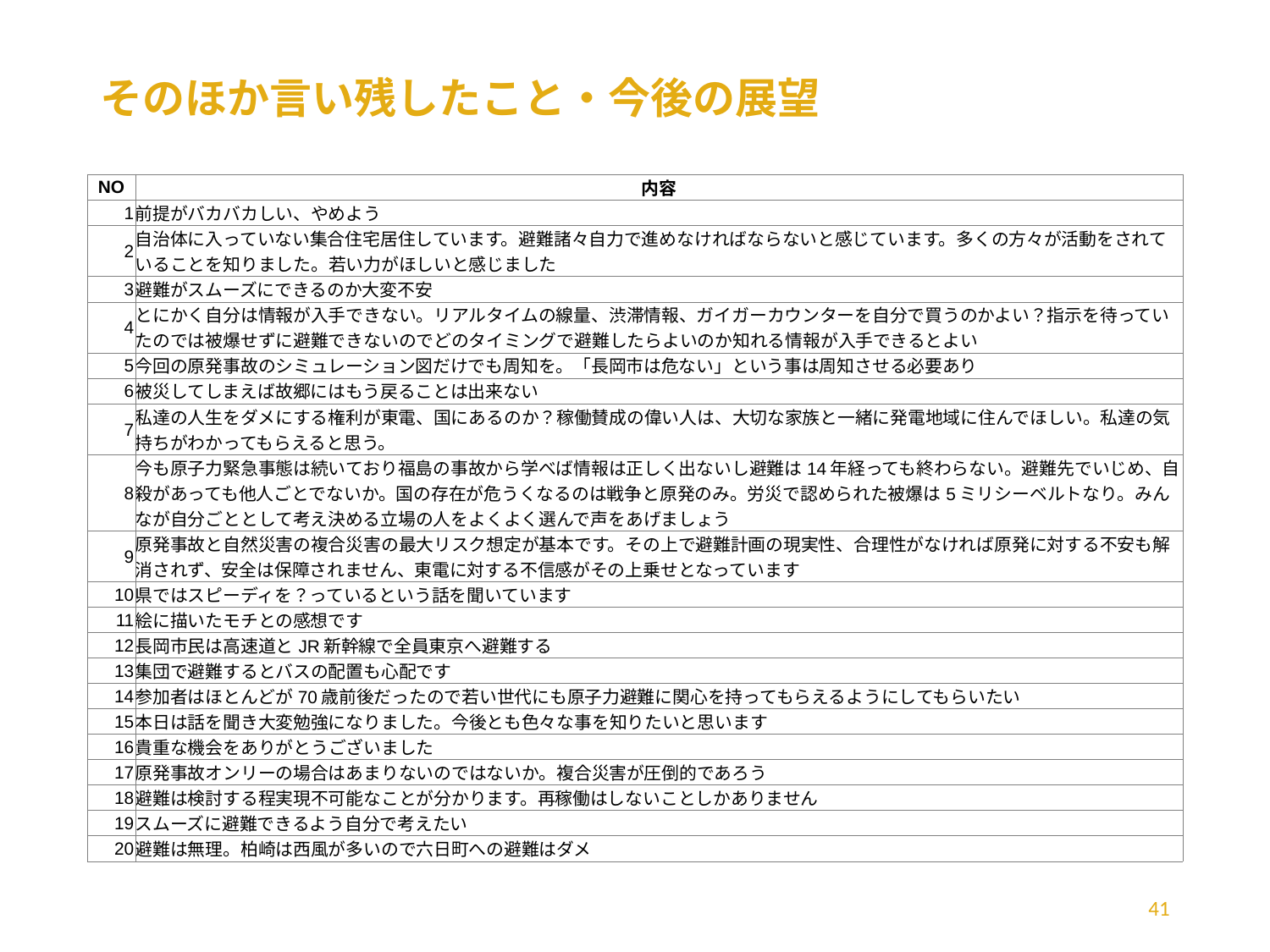

# そのほか言い残したこと・今後の展望
| NO | 内容 |
| --- | --- |
| 1 | 前提がバカバカしい、やめよう |
| 2 | 自治体に入っていない集合住宅居住しています。避難諸々自力で進めなければならないと感じています。多くの方々が活動をされていることを知りました。若い力がほしいと感じました |
| 3 | 避難がスムーズにできるのか大変不安 |
| 4 | とにかく自分は情報が入手できない。リアルタイムの線量、渋滞情報、ガイガーカウンターを自分で買うのかよい？指示を待っていたのでは被爆せずに避難できないのでどのタイミングで避難したらよいのか知れる情報が入手できるとよい |
| 5 | 今回の原発事故のシミュレーション図だけでも周知を。「長岡市は危ない」という事は周知させる必要あり |
| 6 | 被災してしまえば故郷にはもう戻ることは出来ない |
| 7 | 私達の人生をダメにする権利が東電、国にあるのか？稼働賛成の偉い人は、大切な家族と一緒に発電地域に住んでほしい。私達の気持ちがわかってもらえると思う。 |
| 8 | 今も原子力緊急事態は続いており福島の事故から学べば情報は正しく出ないし避難は14年経っても終わらない。避難先でいじめ、自殺があっても他人ごとでないか。国の存在が危うくなるのは戦争と原発のみ。労災で認められた被爆は5ミリシーベルトなり。みんなが自分ごととして考え決める立場の人をよくよく選んで声をあげましょう |
| 9 | 原発事故と自然災害の複合災害の最大リスク想定が基本です。その上で避難計画の現実性、合理性がなければ原発に対する不安も解消されず、安全は保障されません、東電に対する不信感がその上乗せとなっています |
| 10 | 県ではスピーディを？っているという話を聞いています |
| 11 | 絵に描いたモチとの感想です |
| 12 | 長岡市民は高速道とJR新幹線で全員東京へ避難する |
| 13 | 集団で避難するとバスの配置も心配です |
| 14 | 参加者はほとんどが70歳前後だったので若い世代にも原子力避難に関心を持ってもらえるようにしてもらいたい |
| 15 | 本日は話を聞き大変勉強になりました。今後とも色々な事を知りたいと思います |
| 16 | 貴重な機会をありがとうございました |
| 17 | 原発事故オンリーの場合はあまりないのではないか。複合災害が圧倒的であろう |
| 18 | 避難は検討する程実現不可能なことが分かります。再稼働はしないことしかありません |
| 19 | スムーズに避難できるよう自分で考えたい |
| 20 | 避難は無理。柏崎は西風が多いので六日町への避難はダメ |
41